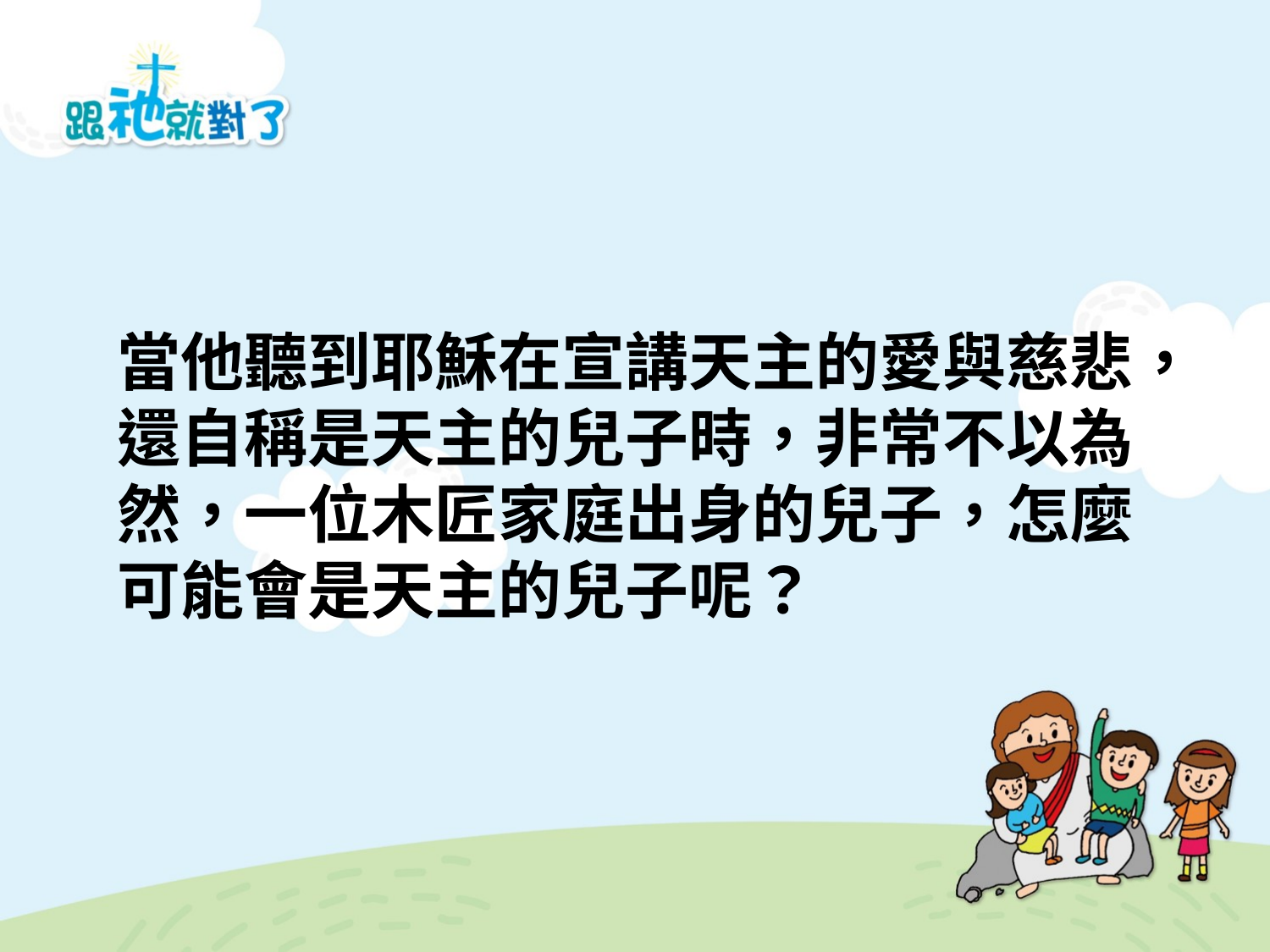

當他聽到耶穌在宣講天主的愛與慈悲，還自稱是天主的兒子時，非常不以為然，一位木匠家庭出身的兒子，怎麼可能會是天主的兒子呢？